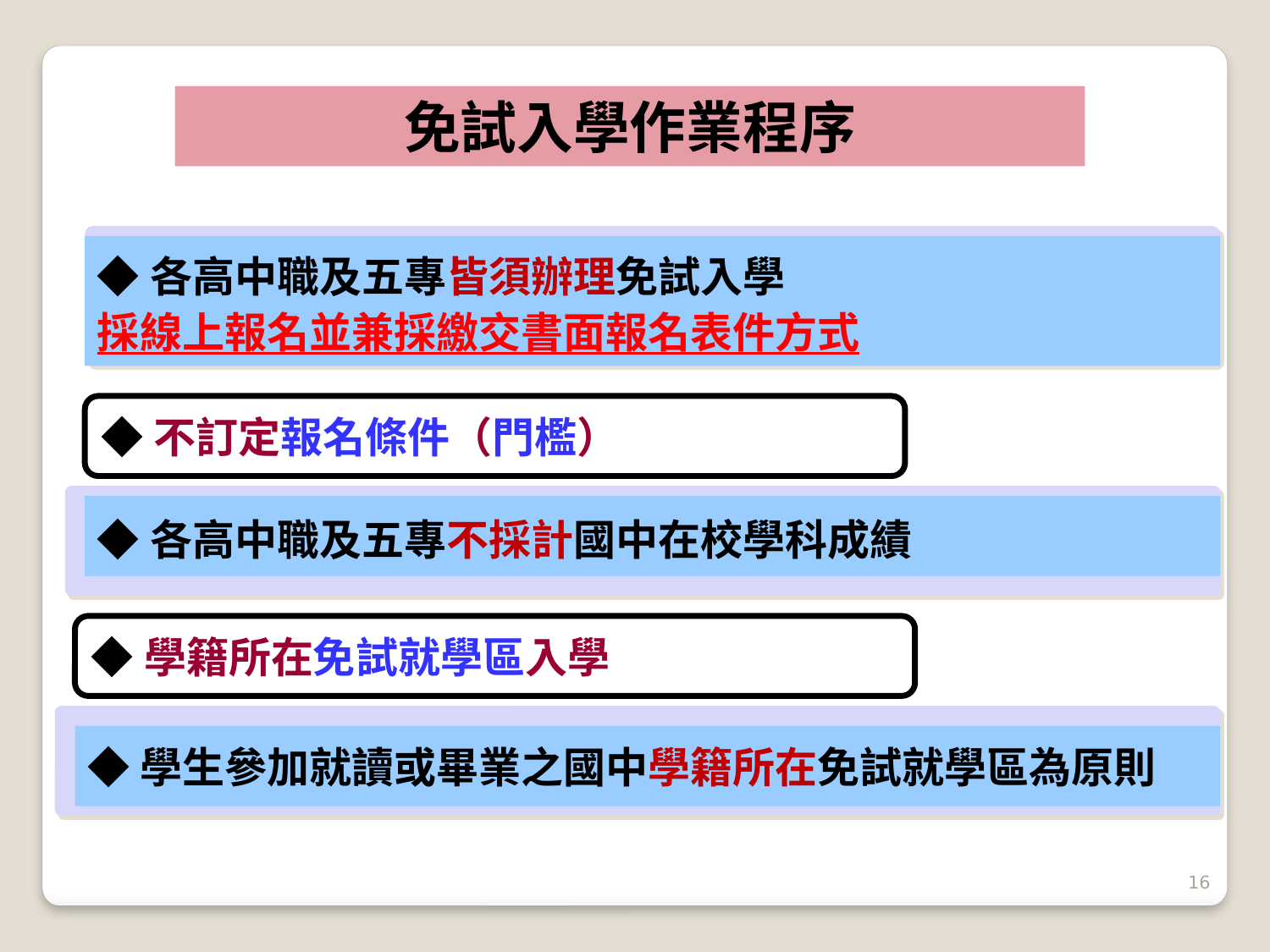

免試入學作業程序

◆各高中職及五專皆須辦理免試入學
採線上報名並兼採繳交書面報名表件方式
◆不訂定報名條件（門檻）

◆各高中職及五專不採計國中在校學科成績
◆學籍所在免試就學區入學

◆學生參加就讀或畢業之國中學籍所在免試就學區為原則
16